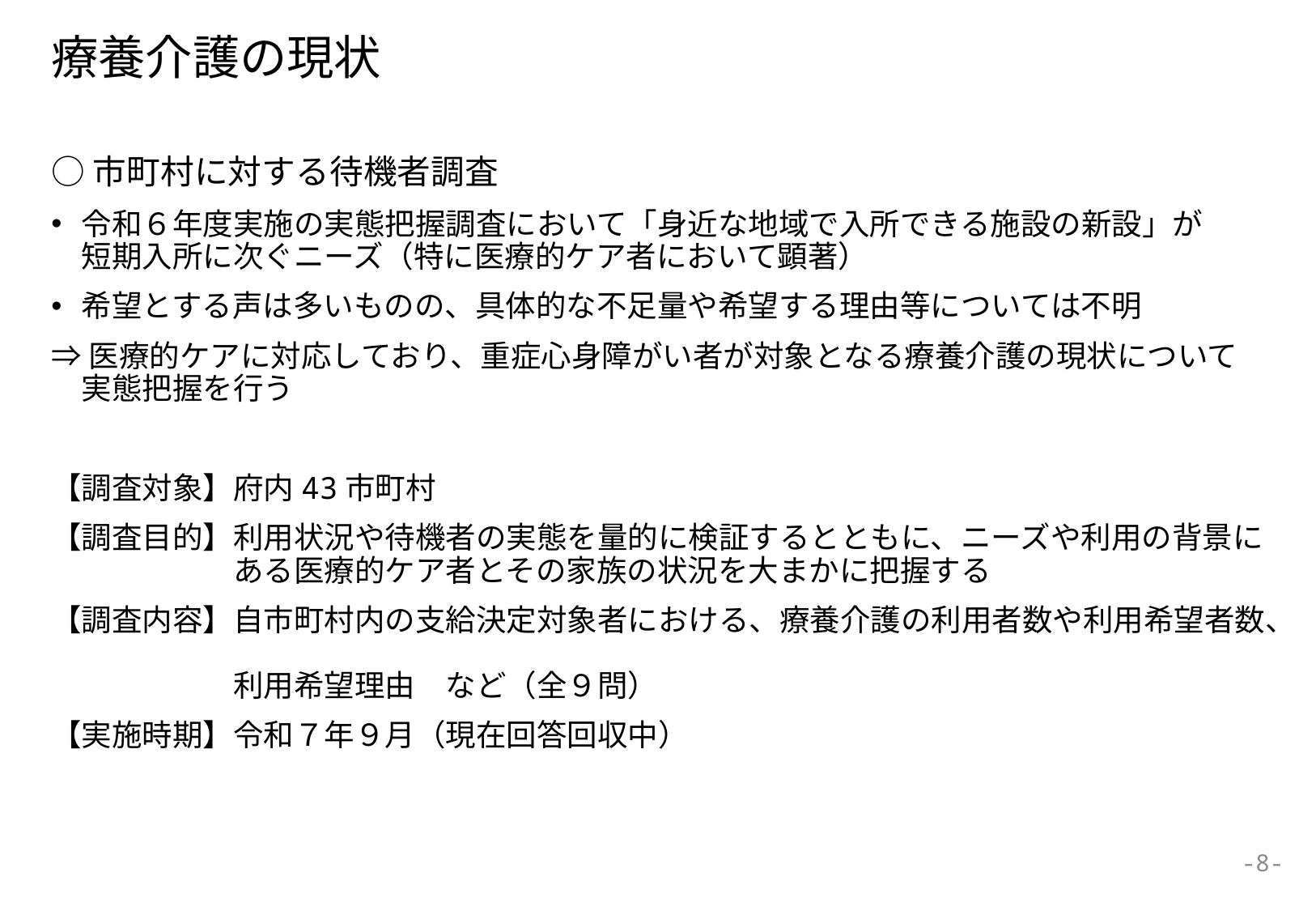

# 療養介護の現状
○市町村に対する待機者調査
令和６年度実施の実態把握調査において「身近な地域で入所できる施設の新設」が
短期入所に次ぐニーズ（特に医療的ケア者において顕著）
希望とする声は多いものの、具体的な不足量や希望する理由等については不明
⇒医療的ケアに対応しており、重症心身障がい者が対象となる療養介護の現状について
　実態把握を行う

【調査対象】府内43市町村
【調査目的】利用状況や待機者の実態を量的に検証するとともに、ニーズや利用の背景に
　　　　　　ある医療的ケア者とその家族の状況を大まかに把握する
【調査内容】自市町村内の支給決定対象者における、療養介護の利用者数や利用希望者数、
　　　　　　利用希望理由　など（全９問）
【実施時期】令和７年９月（現在回答回収中）
-8-